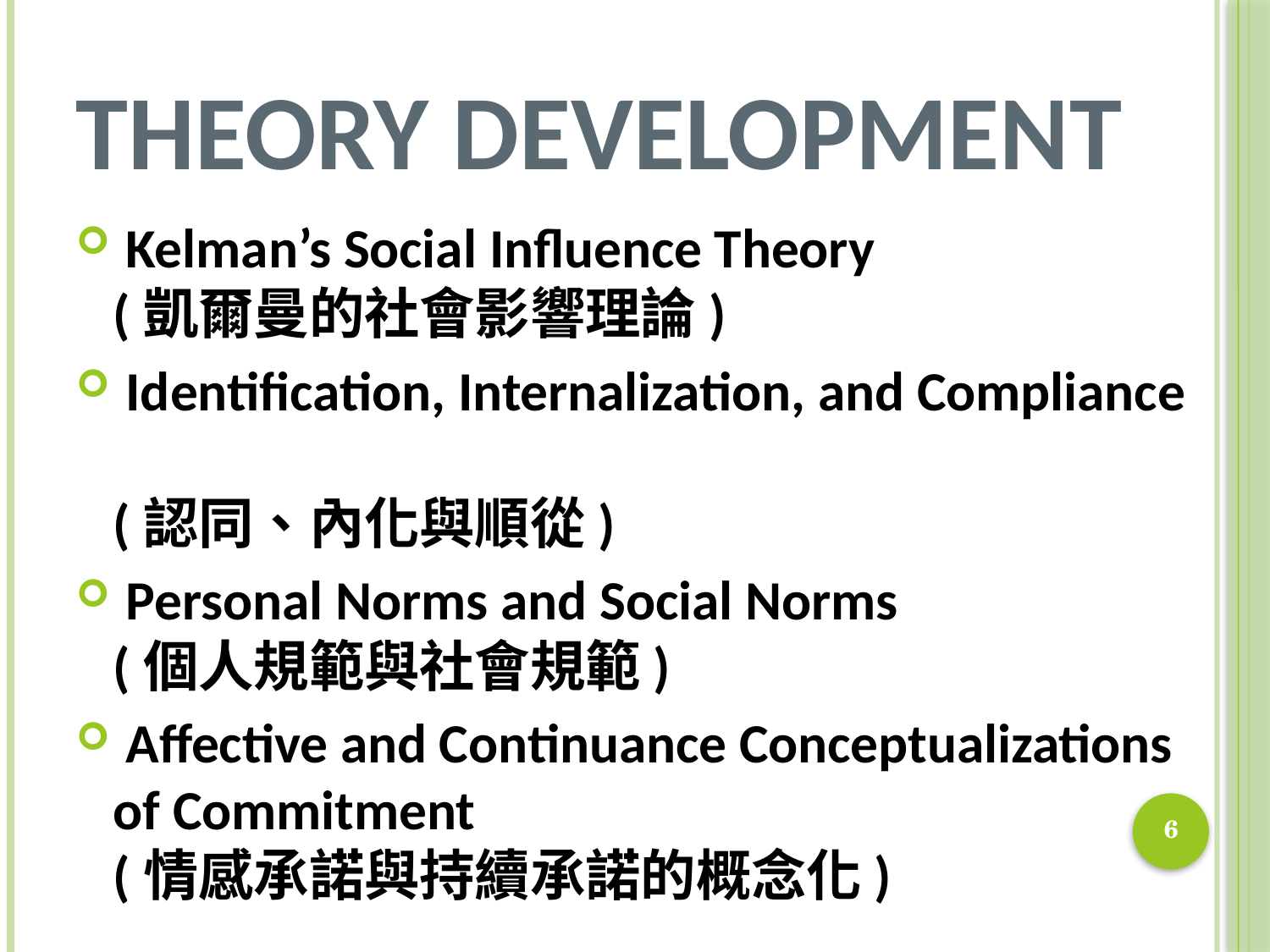

# Theory Development
 Kelman’s Social Influence Theory
(凱爾曼的社會影響理論)
 Identification, Internalization, and Compliance
(認同、內化與順從)
 Personal Norms and Social Norms
(個人規範與社會規範)
 Affective and Continuance Conceptualizations of Commitment
(情感承諾與持續承諾的概念化)
6